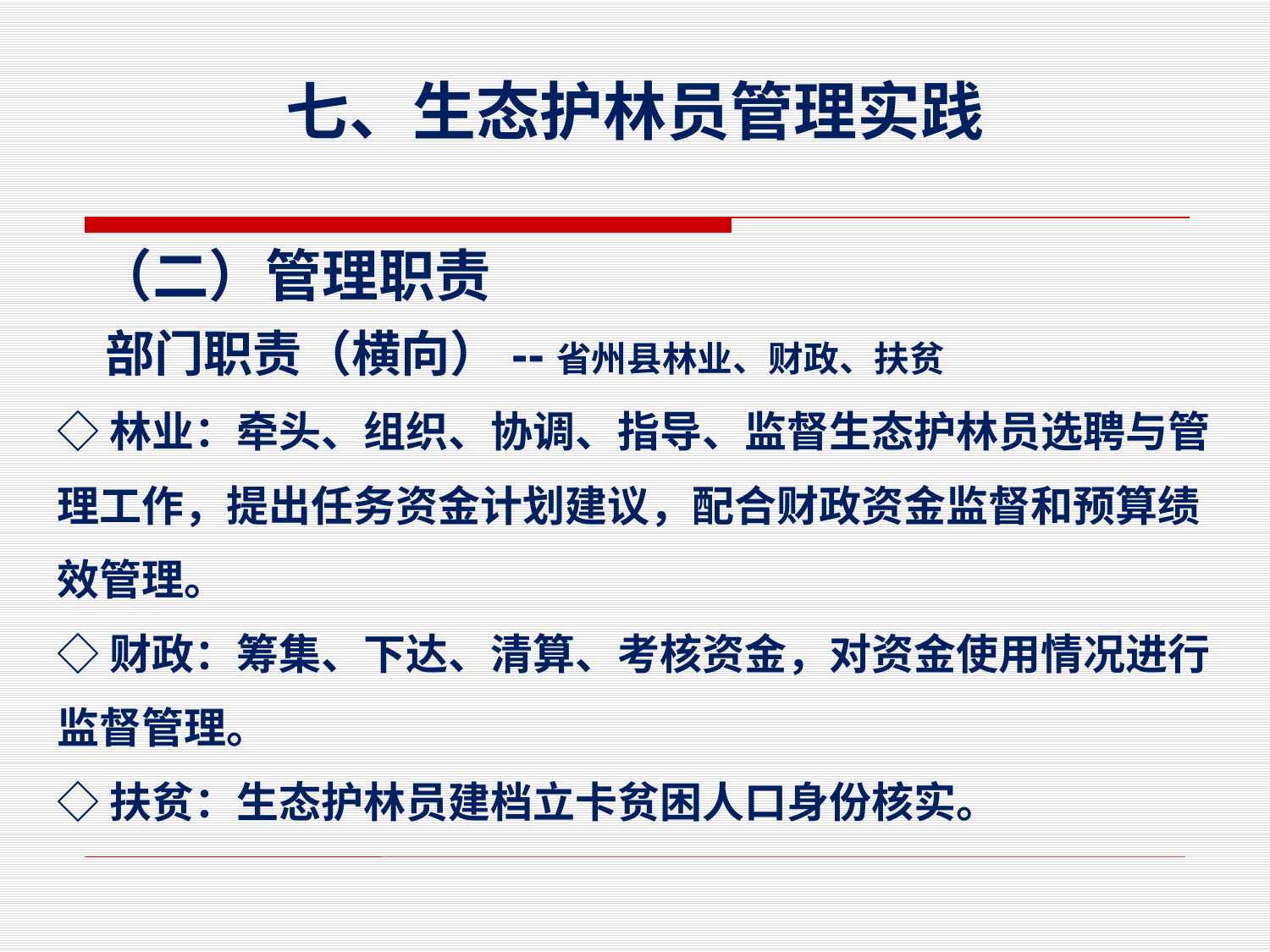

# 七、生态护林员管理实践
  （二）管理职责
    部门职责（横向）--省州县林业、财政、扶贫
◇林业：牵头、组织、协调、指导、监督生态护林员选聘与管理工作，提出任务资金计划建议，配合财政资金监督和预算绩效管理。
◇财政：筹集、下达、清算、考核资金，对资金使用情况进行监督管理。
◇扶贫：生态护林员建档立卡贫困人口身份核实。